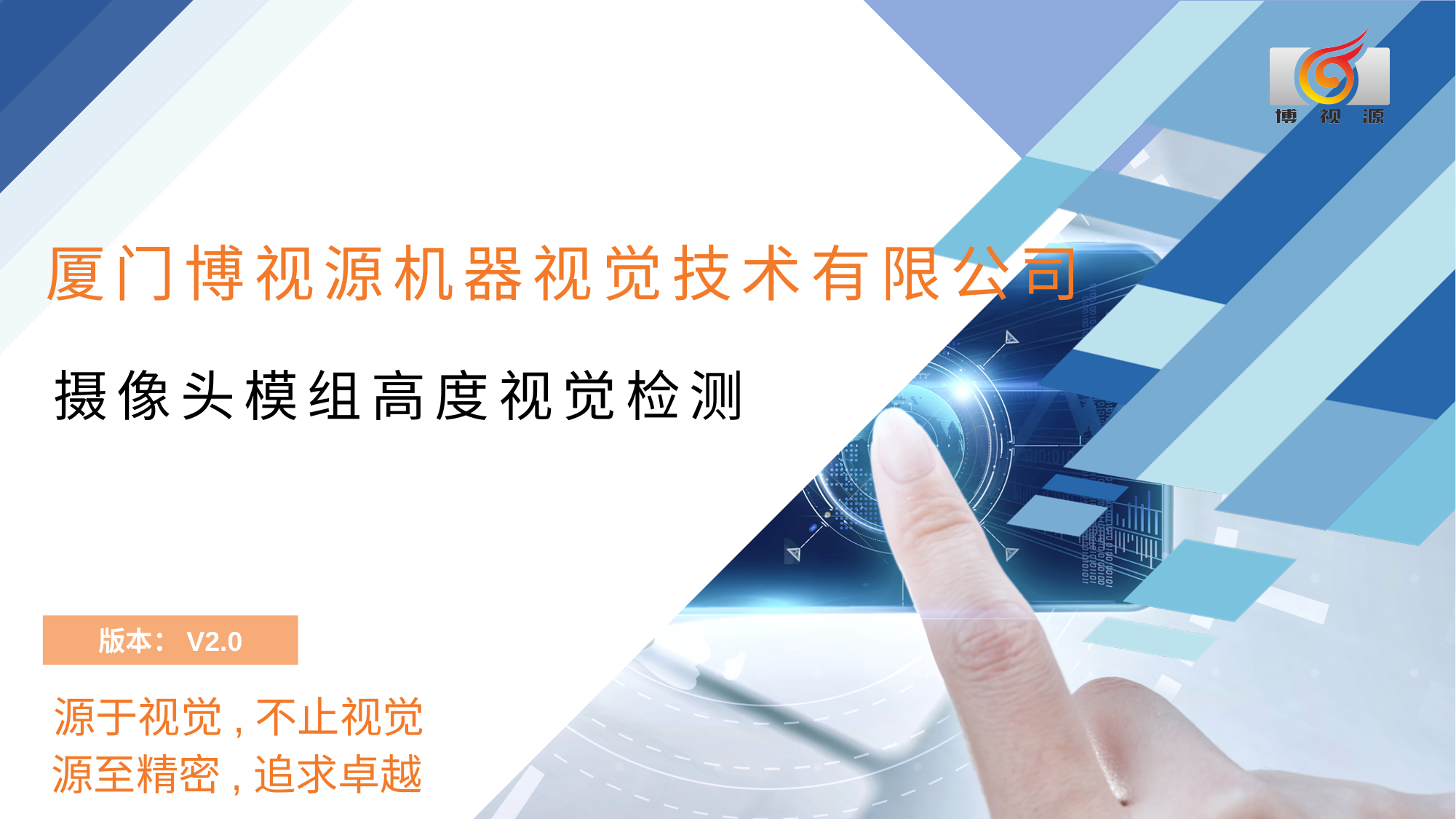

厦门博视源机器视觉技术有限公司
摄像头模组高度视觉检测
版本：V2.0
源于视觉,不止视觉
源至精密,追求卓越